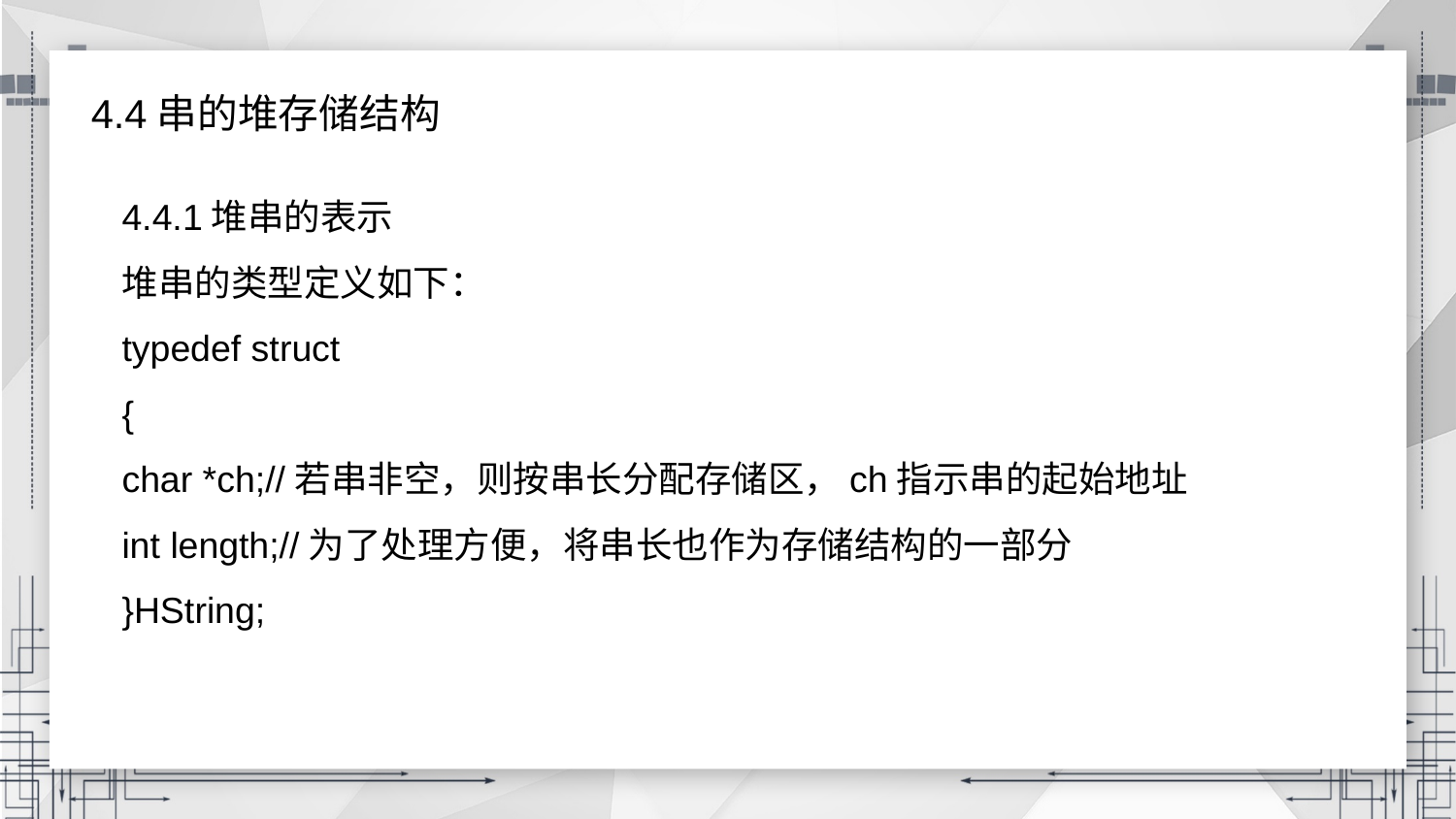

4.4串的堆存储结构
4.4.1堆串的表示
堆串的类型定义如下：
typedef struct
{
char *ch;//若串非空，则按串长分配存储区，ch指示串的起始地址
int length;//为了处理方便，将串长也作为存储结构的一部分
}HString;